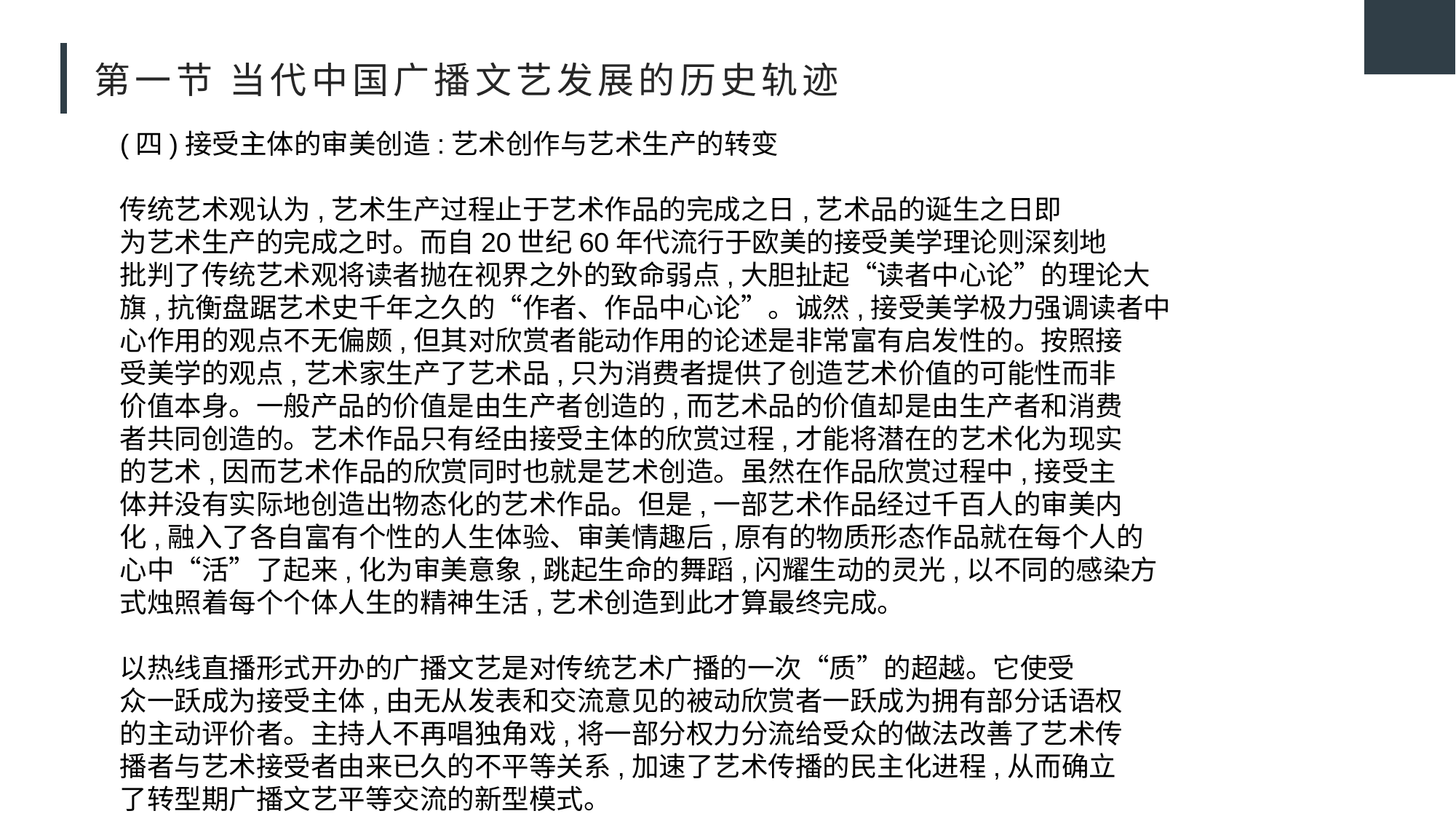

# 第一节 当代中国广播文艺发展的历史轨迹
(四)接受主体的审美创造:艺术创作与艺术生产的转变

传统艺术观认为,艺术生产过程止于艺术作品的完成之日,艺术品的诞生之日即
为艺术生产的完成之时。而自20世纪60年代流行于欧美的接受美学理论则深刻地
批判了传统艺术观将读者抛在视界之外的致命弱点,大胆扯起“读者中心论”的理论大
旗,抗衡盘踞艺术史千年之久的“作者、作品中心论”。诚然,接受美学极力强调读者中
心作用的观点不无偏颇,但其对欣赏者能动作用的论述是非常富有启发性的。按照接
受美学的观点,艺术家生产了艺术品,只为消费者提供了创造艺术价值的可能性而非
价值本身。一般产品的价值是由生产者创造的,而艺术品的价值却是由生产者和消费
者共同创造的。艺术作品只有经由接受主体的欣赏过程,才能将潜在的艺术化为现实
的艺术,因而艺术作品的欣赏同时也就是艺术创造。虽然在作品欣赏过程中,接受主
体并没有实际地创造出物态化的艺术作品。但是,一部艺术作品经过千百人的审美内
化,融入了各自富有个性的人生体验、审美情趣后,原有的物质形态作品就在每个人的
心中“活”了起来,化为审美意象,跳起生命的舞蹈,闪耀生动的灵光,以不同的感染方
式烛照着每个个体人生的精神生活,艺术创造到此才算最终完成。

以热线直播形式开办的广播文艺是对传统艺术广播的一次“质”的超越。它使受
众一跃成为接受主体,由无从发表和交流意见的被动欣赏者一跃成为拥有部分话语权
的主动评价者。主持人不再唱独角戏,将一部分权力分流给受众的做法改善了艺术传
播者与艺术接受者由来已久的不平等关系,加速了艺术传播的民主化进程,从而确立
了转型期广播文艺平等交流的新型模式。